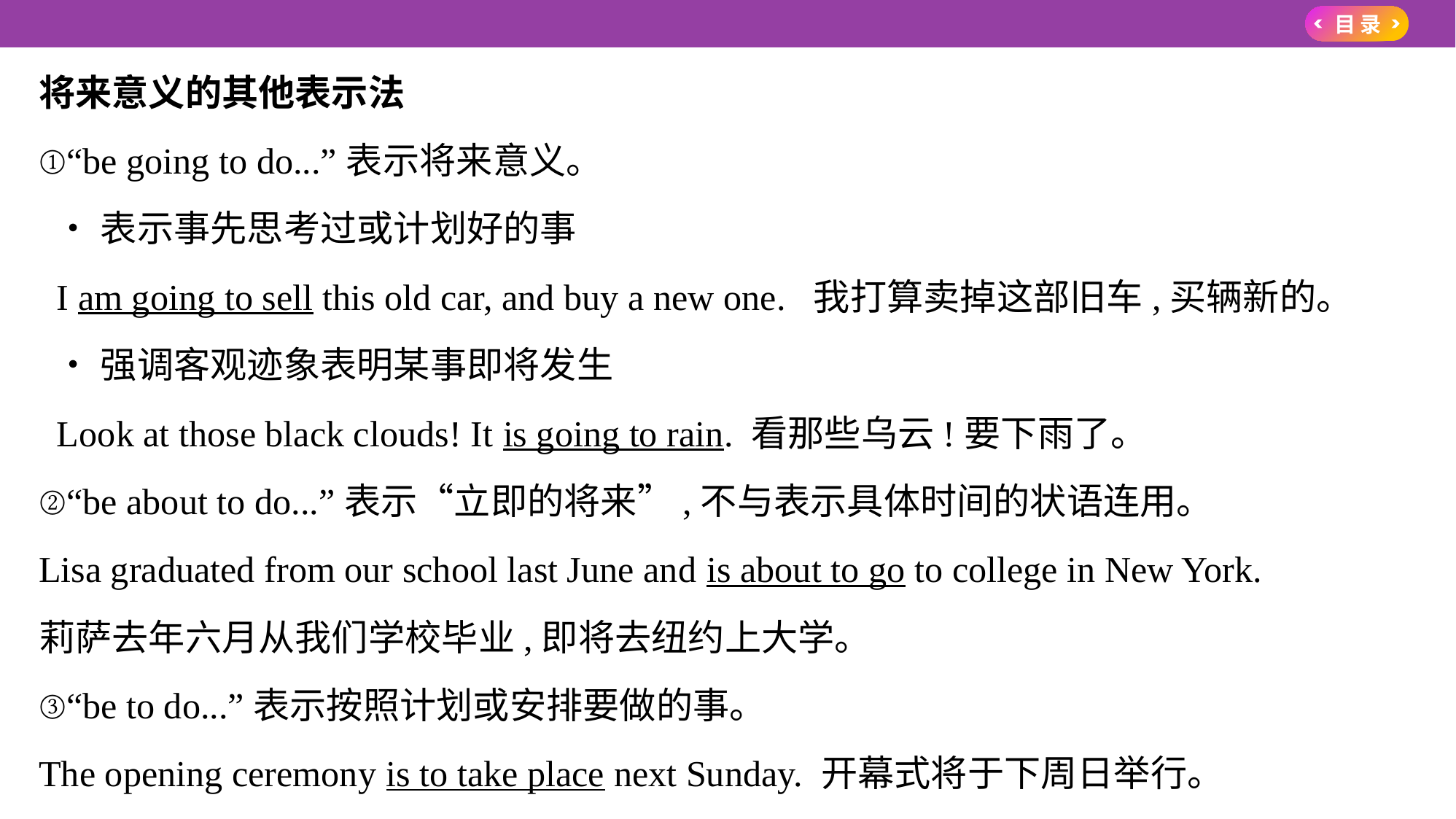

将来意义的其他表示法
①“be going to do...”表示将来意义。
  •表示事先思考过或计划好的事
  I am going to sell this old car, and buy a new one.  我打算卖掉这部旧车,买辆新的。
  •强调客观迹象表明某事即将发生
  Look at those black clouds! It is going to rain. 看那些乌云!要下雨了。
②“be about to do...”表示“立即的将来”,不与表示具体时间的状语连用。
Lisa graduated from our school last June and is about to go to college in New York.
莉萨去年六月从我们学校毕业,即将去纽约上大学。
③“be to do...”表示按照计划或安排要做的事。
The opening ceremony is to take place next Sunday. 开幕式将于下周日举行。